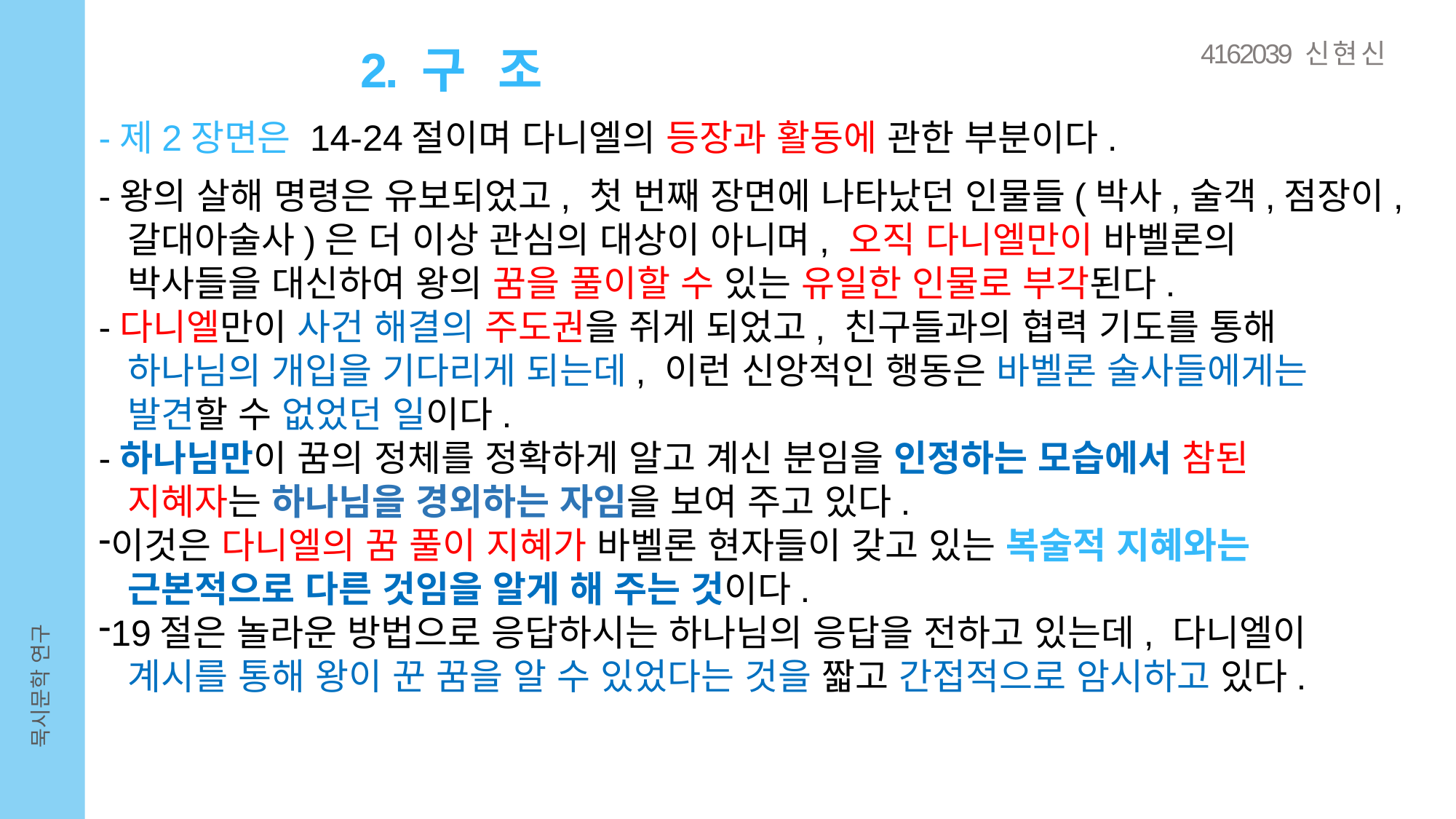

4162039 신 현 신
2. 구   조
-제2장면은 14-24절이며 다니엘의 등장과 활동에 관한 부분이다.

-왕의 살해 명령은 유보되었고, 첫 번째 장면에 나타났던 인물들(박사,술객,점장이,
  갈대아술사)은 더 이상 관심의 대상이 아니며, 오직 다니엘만이 바벨론의
  박사들을 대신하여 왕의 꿈을 풀이할 수 있는 유일한 인물로 부각된다.
-다니엘만이 사건 해결의 주도권을 쥐게 되었고, 친구들과의 협력 기도를 통해
  하나님의 개입을 기다리게 되는데, 이런 신앙적인 행동은 바벨론 술사들에게는
  발견할 수 없었던 일이다.
-하나님만이 꿈의 정체를 정확하게 알고 계신 분임을 인정하는 모습에서 참된
  지혜자는 하나님을 경외하는 자임을 보여 주고 있다.
이것은 다니엘의 꿈 풀이 지혜가 바벨론 현자들이 갖고 있는 복술적 지혜와는
  근본적으로 다른 것임을 알게 해 주는 것이다.
19절은 놀라운 방법으로 응답하시는 하나님의 응답을 전하고 있는데, 다니엘이
  계시를 통해 왕이 꾼 꿈을 알 수 있었다는 것을 짧고 간접적으로 암시하고 있다.
묵시문학 연구